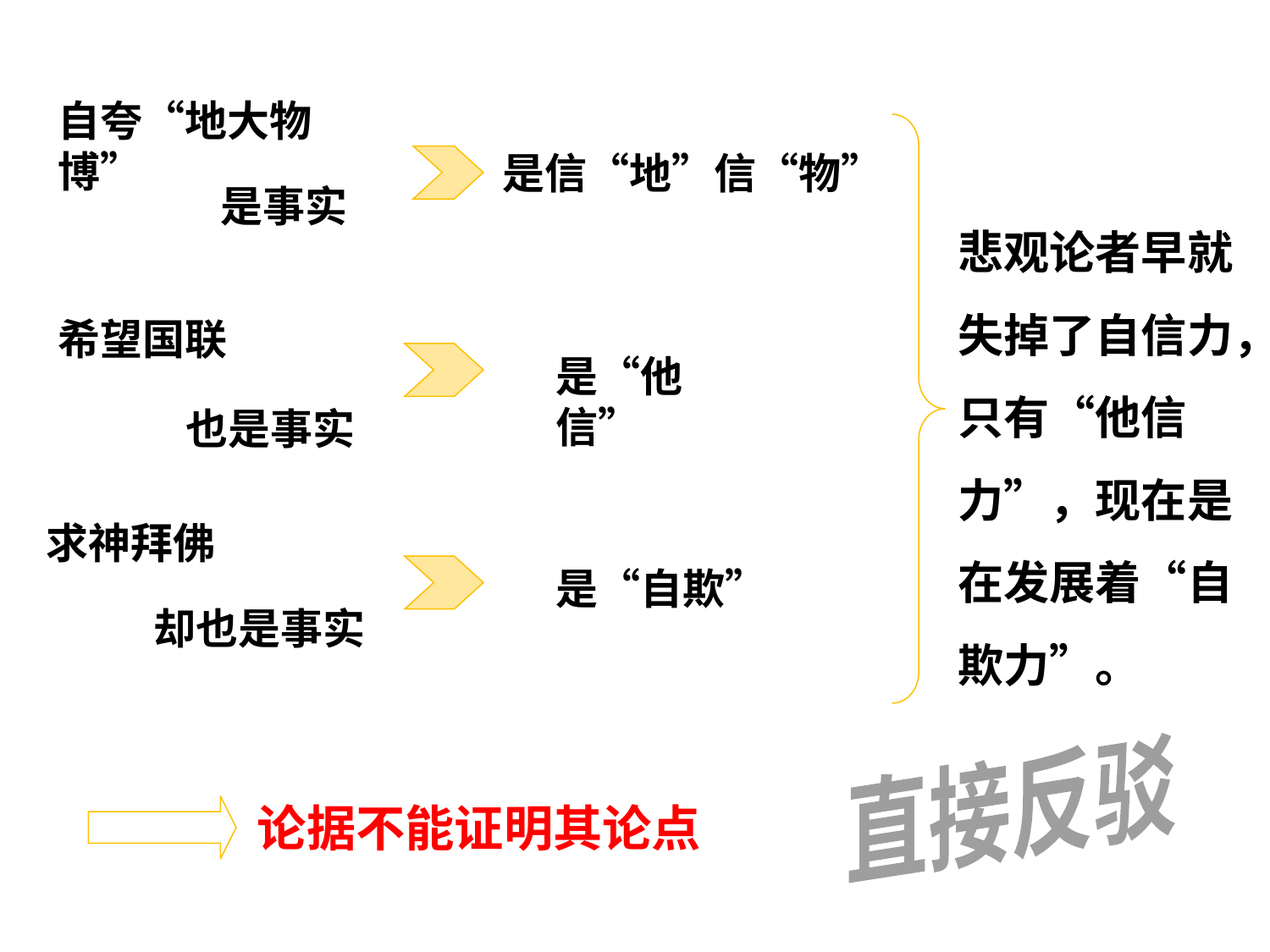

自夸“地大物博”

是信“地”信“物”

是事实
悲观论者早就失掉了自信力，只有“他信力”，现在是在发展着“自欺力”。
希望国联
是“他信”

也是事实
求神拜佛

是“自欺”
却也是事实
直接反驳
论据不能证明其论点